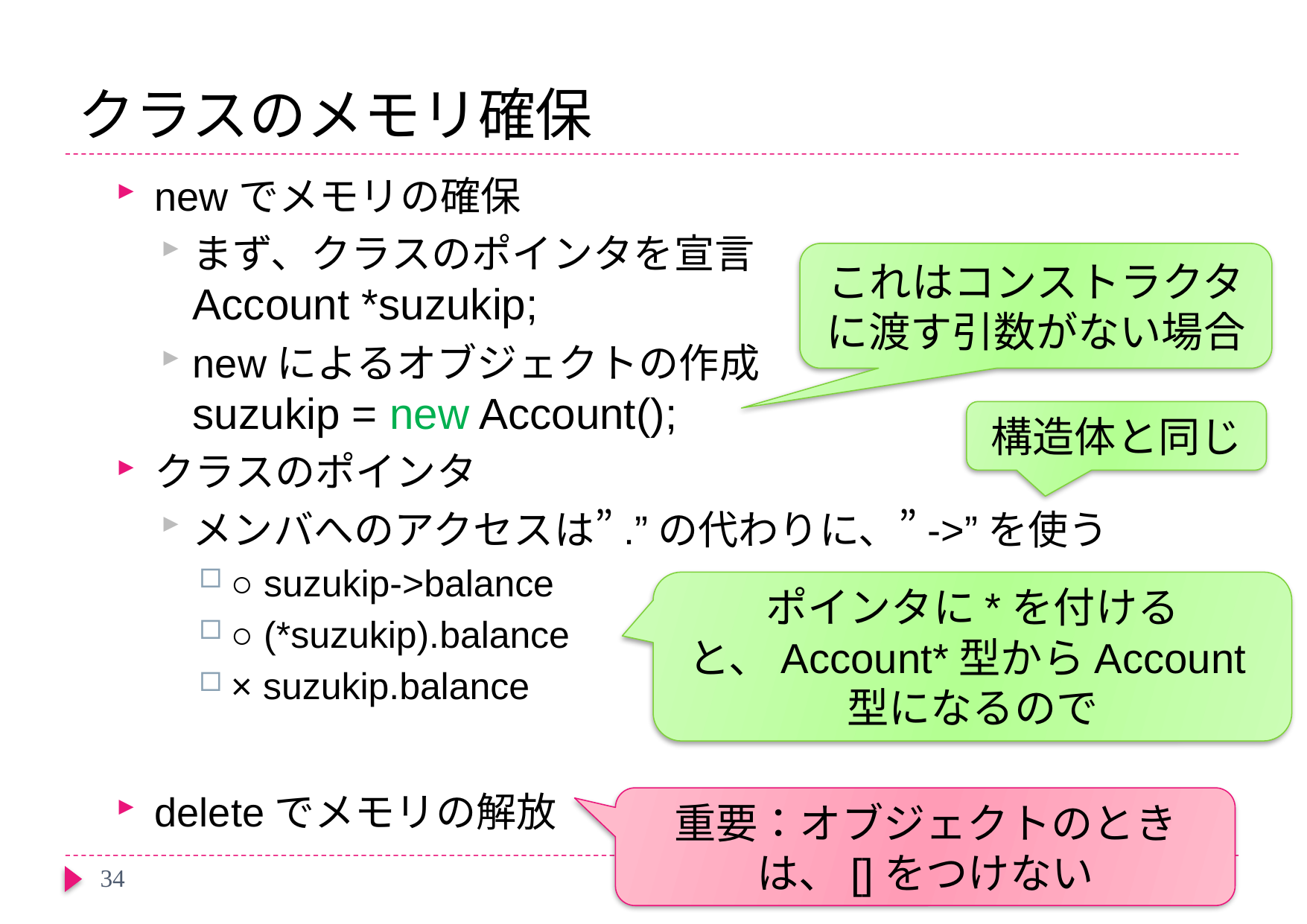

# クラスのメモリ確保
newでメモリの確保
まず、クラスのポインタを宣言
Account *suzukip;
newによるオブジェクトの作成
suzukip = new Account();
クラスのポインタ
メンバへのアクセスは”.”の代わりに、”->”を使う
○ suzukip->balance
○ (*suzukip).balance
× suzukip.balance

deleteでメモリの解放

これはコンストラクタに渡す引数がない場合
構造体と同じ
ポインタに*を付けると、Account*型からAccount型になるので
重要：オブジェクトのときは、[]をつけない
34